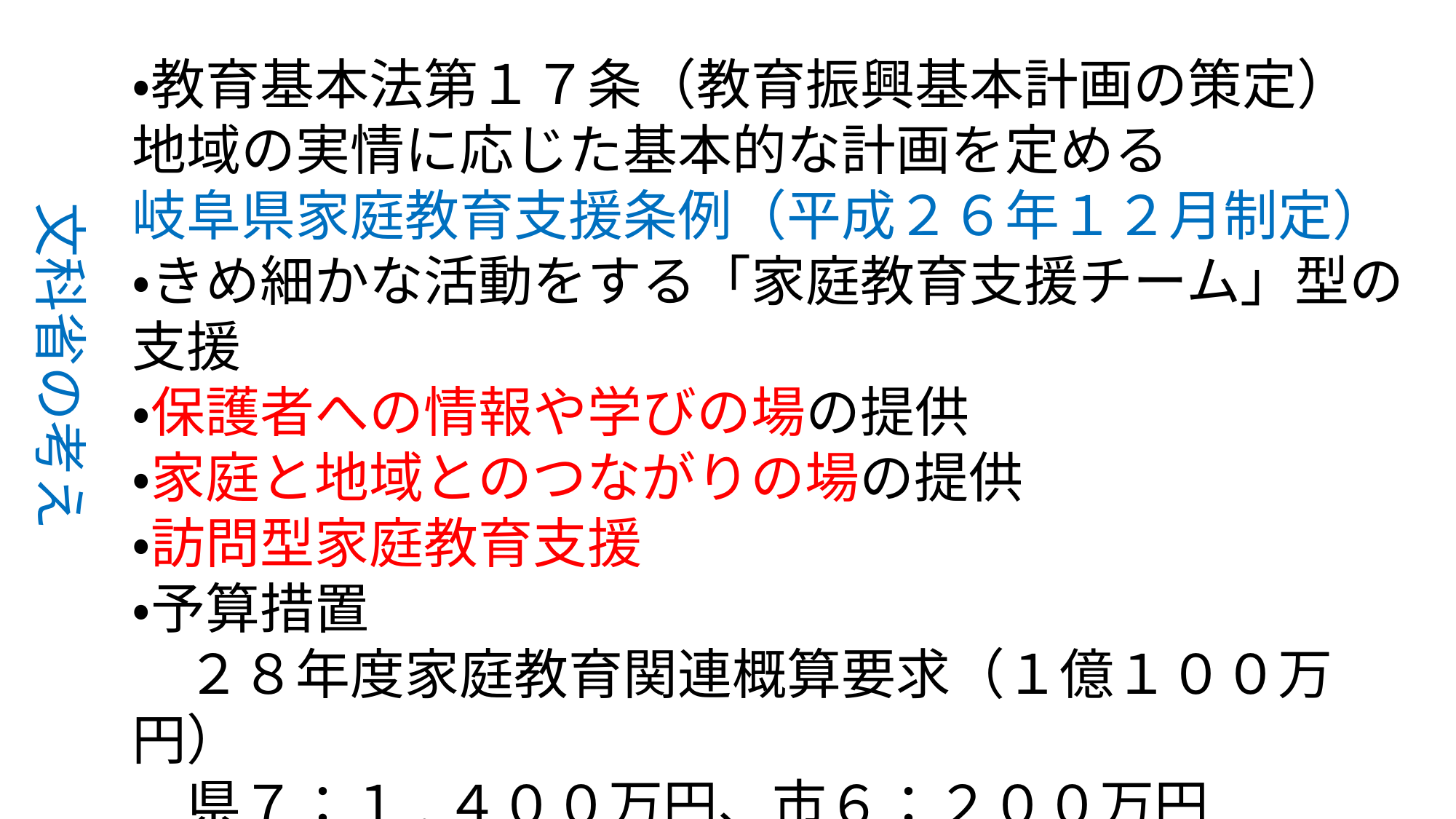

・教育基本法第１７条（教育振興基本計画の策定）
地域の実情に応じた基本的な計画を定める
岐阜県家庭教育支援条例（平成２６年１２月制定）
・きめ細かな活動をする「家庭教育支援チーム」型の支援
・保護者への情報や学びの場の提供
・家庭と地域とのつながりの場の提供
・訪問型家庭教育支援
・予算措置
　２８年度家庭教育関連概算要求（１億１００万円）
　県７：１,４００万円、市６：２００万円
文科省の考え